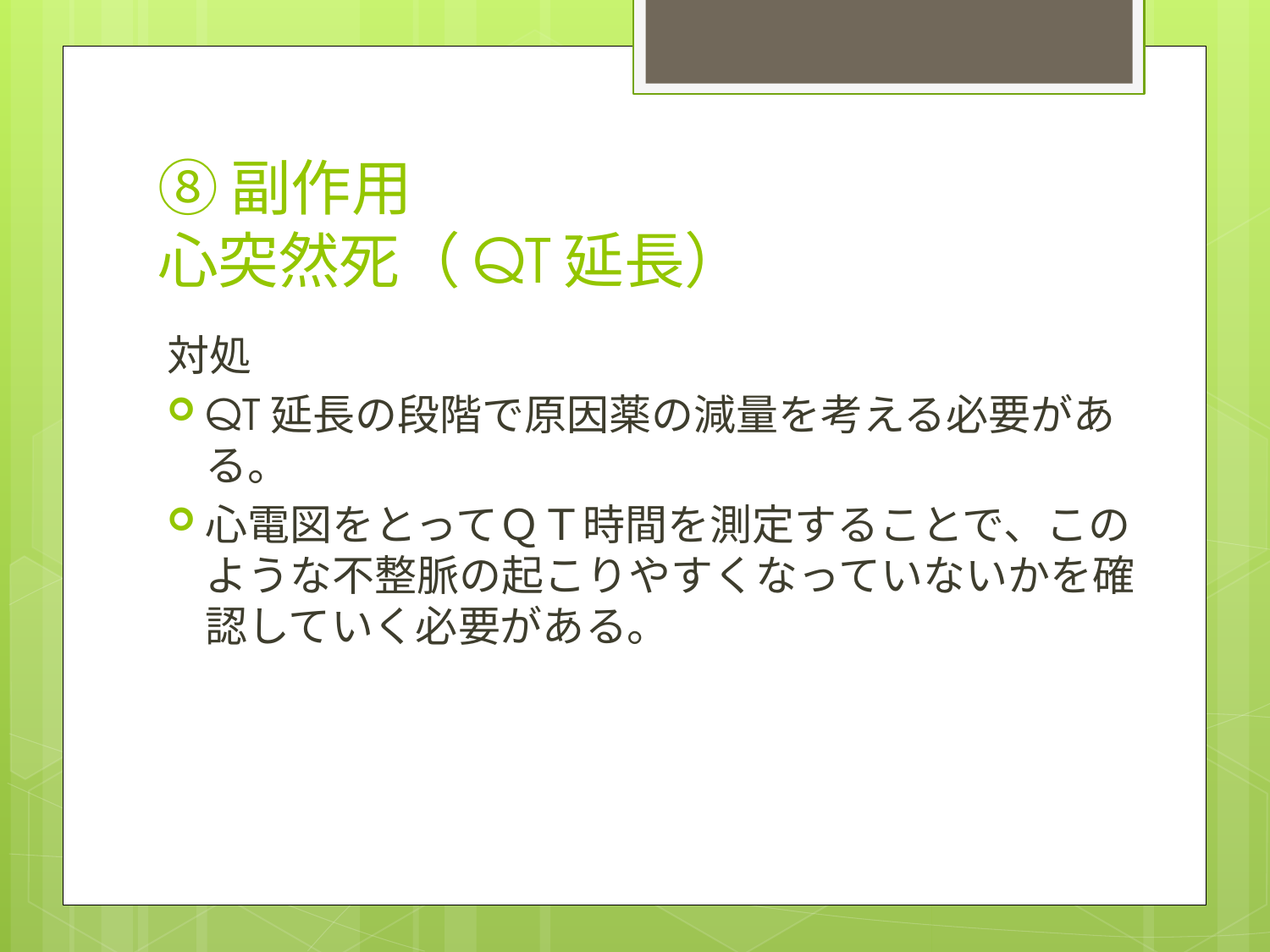

# ⑧副作用 心突然死（QT延長）
対処
QT延長の段階で原因薬の減量を考える必要がある。
心電図をとってＱＴ時間を測定することで、このような不整脈の起こりやすくなっていないかを確認していく必要がある。